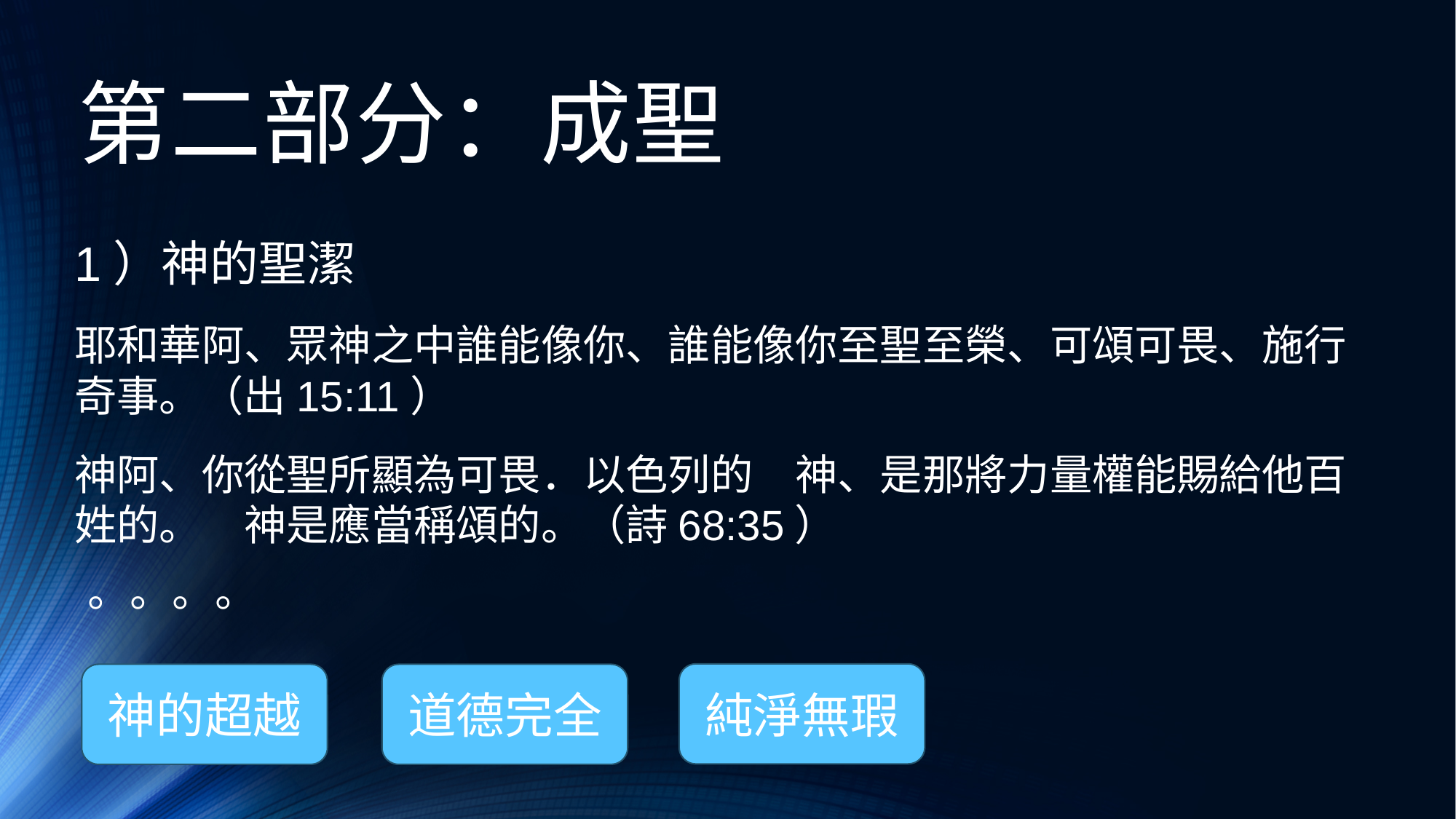

# 第二部分：成聖
1）神的聖潔
耶和華阿、眾神之中誰能像你、誰能像你至聖至榮、可頌可畏、施行奇事。（出15:11）
神阿、你從聖所顯為可畏．以色列的　神、是那將力量權能賜給他百姓的。　神是應當稱頌的。（詩68:35）
。。。。

純淨無瑕
神的超越
道德完全